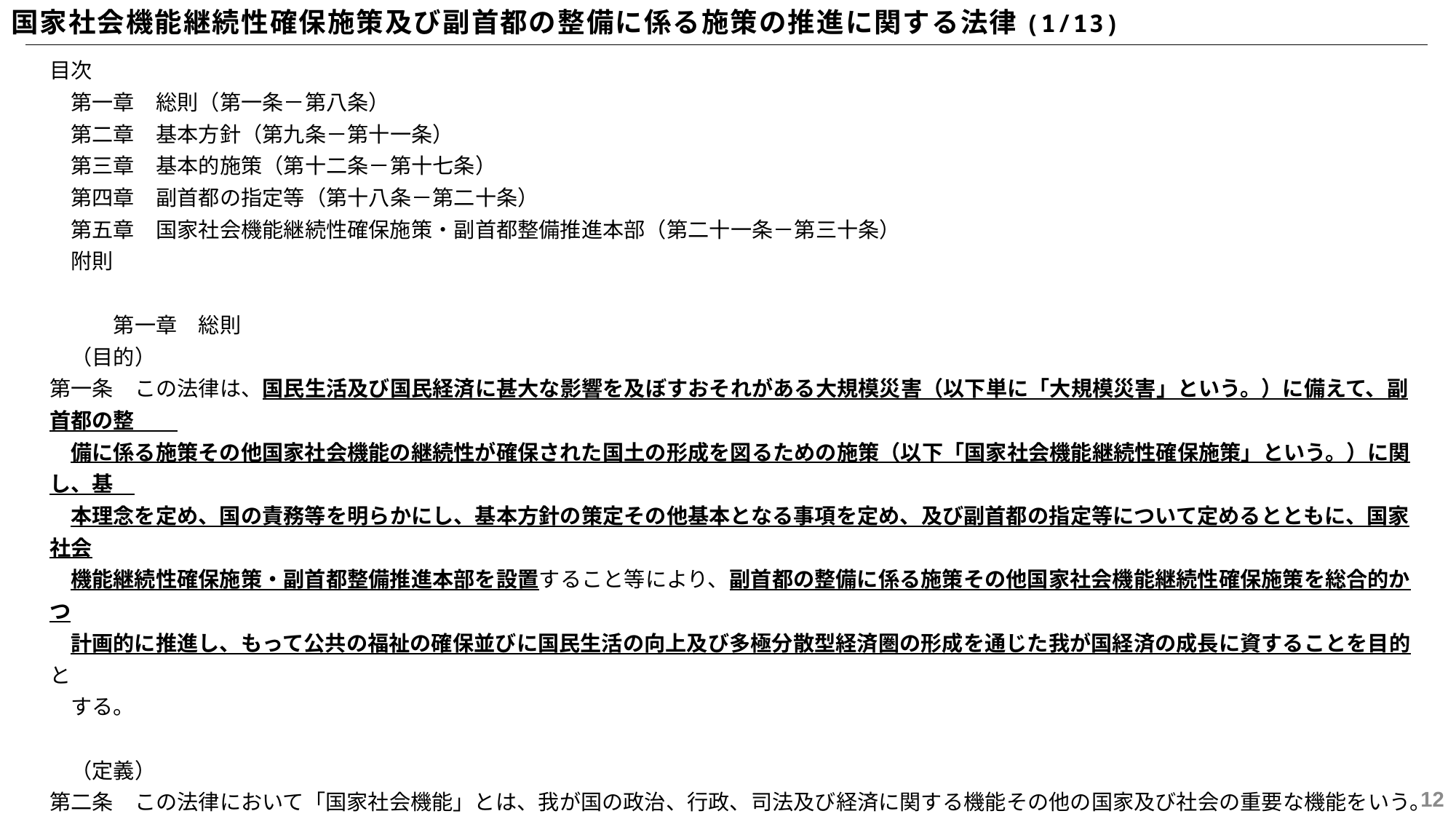

国家社会機能継続性確保施策及び副首都の整備に係る施策の推進に関する法律(1/13)
目次
　第一章　総則（第一条－第八条）
　第二章　基本方針（第九条－第十一条）
　第三章　基本的施策（第十二条－第十七条）
　第四章　副首都の指定等（第十八条－第二十条）
　第五章　国家社会機能継続性確保施策・副首都整備推進本部（第二十一条－第三十条）
　附則

　　　第一章　総則
　（目的）
第一条　この法律は、国民生活及び国民経済に甚大な影響を及ぼすおそれがある大規模災害（以下単に「大規模災害」という。）に備えて、副首都の整
　備に係る施策その他国家社会機能の継続性が確保された国土の形成を図るための施策（以下「国家社会機能継続性確保施策」という。）に関し、基
　本理念を定め、国の責務等を明らかにし、基本方針の策定その他基本となる事項を定め、及び副首都の指定等について定めるとともに、国家社会
　機能継続性確保施策・副首都整備推進本部を設置すること等により、副首都の整備に係る施策その他国家社会機能継続性確保施策を総合的かつ
　計画的に推進し、もって公共の福祉の確保並びに国民生活の向上及び多極分散型経済圏の形成を通じた我が国経済の成長に資することを目的と
　する。

　（定義）
第二条　この法律において「国家社会機能」とは、我が国の政治、行政、司法及び経済に関する機能その他の国家及び社会の重要な機能をいう。
２　この法律において「首都中枢機能」とは、東京圏（首都直下地震対策特別措置法（平成二十五年法律第八十八号）第二条第一項に規定する東京圏
　をいう。以下この条及び第十四条第二項において同じ。）における国家社会機能のうち中枢的なものをいう。
３　この法律において「首都中枢機能代替地域」とは、大規模災害が発生し、東京圏において首都中枢機能を維持することが困難となった場合に、必
　要に応じて、一定期間、首都中枢機能の一部を代替する機能を担う地域（東京圏との同時被災の可能性が低いものとして政令で定める要件に該当
　する地域に限り、副首都の区域を除く。）をいう。
12